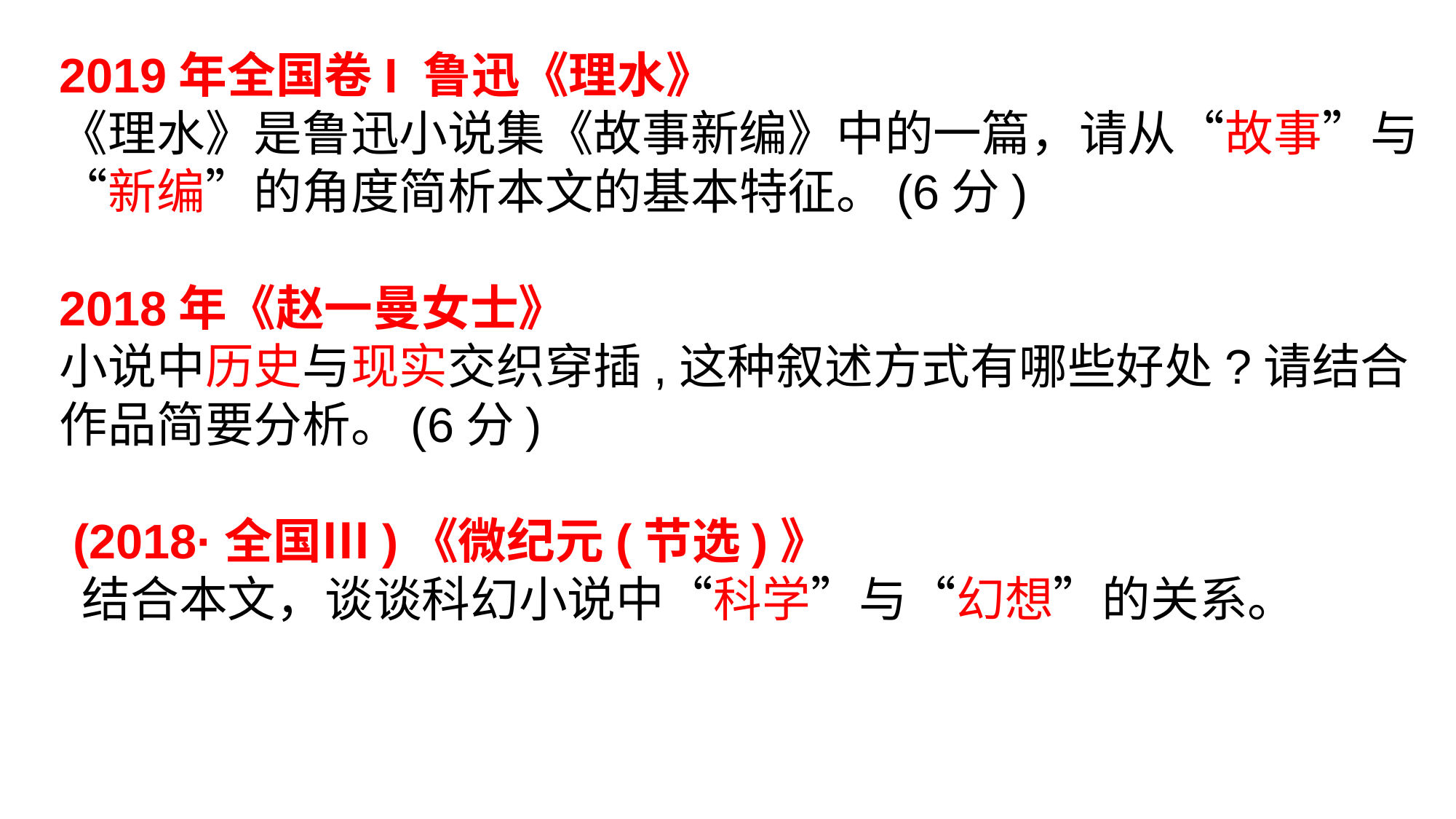

2019年全国卷I 鲁迅《理水》
《理水》是鲁迅小说集《故事新编》中的一篇，请从“故事”与“新编”的角度简析本文的基本特征。(6分)

2018年《赵一曼女士》
小说中历史与现实交织穿插,这种叙述方式有哪些好处?请结合作品简要分析。(6分)

 (2018·全国Ⅲ)《微纪元(节选)》
 结合本文，谈谈科幻小说中“科学”与“幻想”的关系。